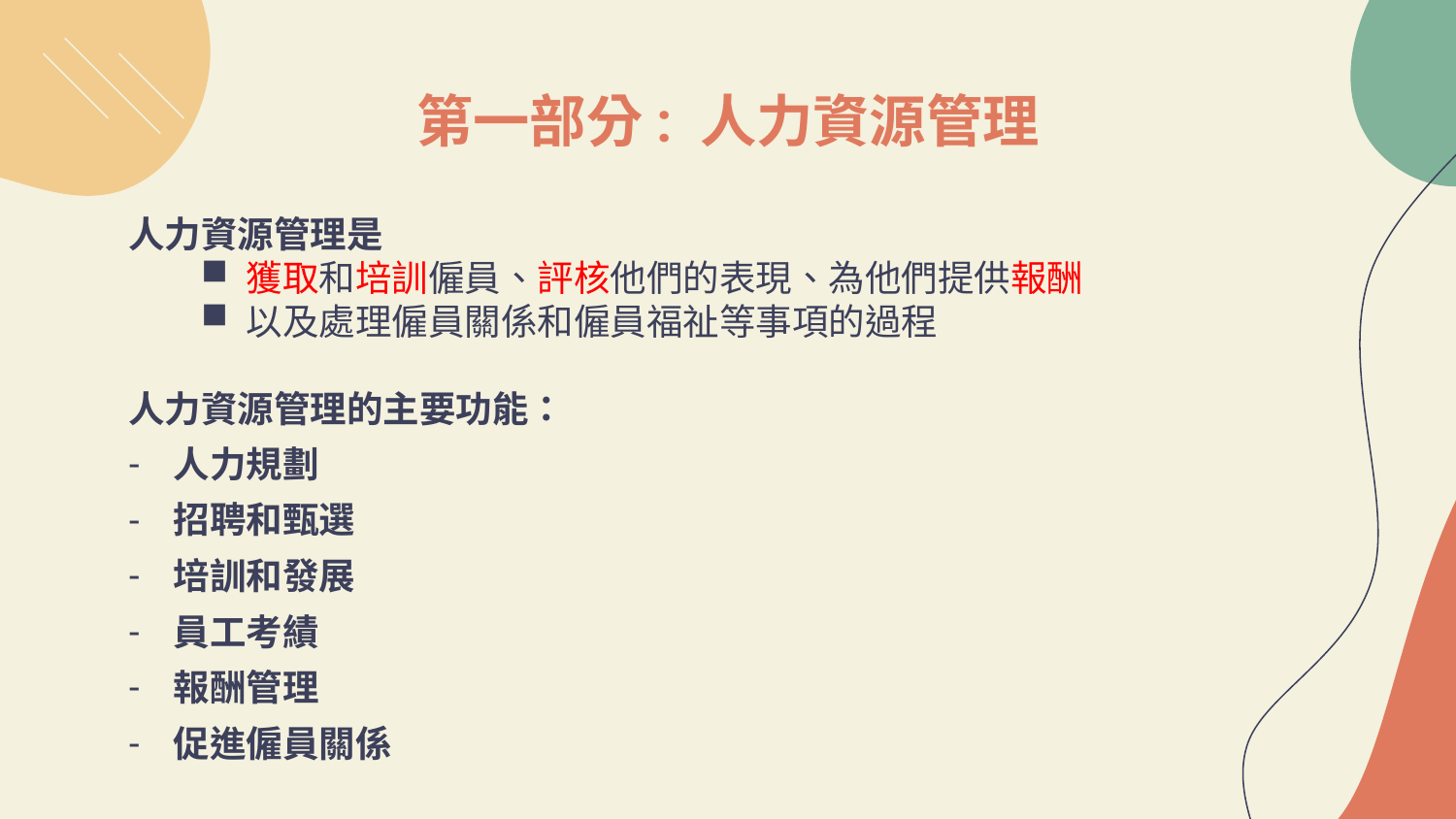

# 第一部分: 人力資源管理
人力資源管理是
獲取和培訓僱員、評核他們的表現、為他們提供報酬
以及處理僱員關係和僱員福祉等事項的過程

人力資源管理的主要功能：
人力規劃
招聘和甄選
培訓和發展
員工考績
報酬管理
促進僱員關係